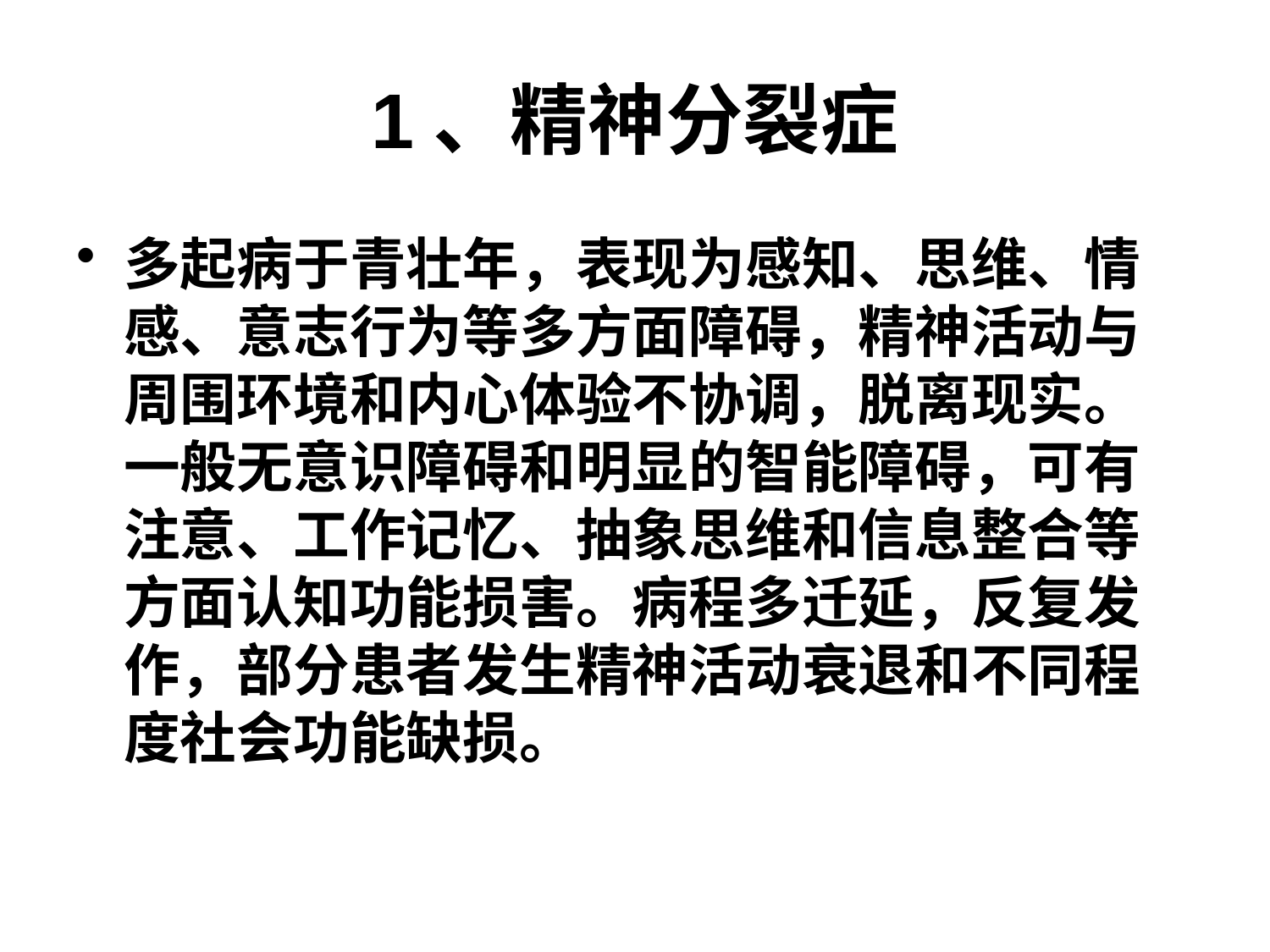

# 1、精神分裂症
多起病于青壮年，表现为感知、思维、情感、意志行为等多方面障碍，精神活动与周围环境和内心体验不协调，脱离现实。一般无意识障碍和明显的智能障碍，可有注意、工作记忆、抽象思维和信息整合等方面认知功能损害。病程多迁延，反复发作，部分患者发生精神活动衰退和不同程度社会功能缺损。